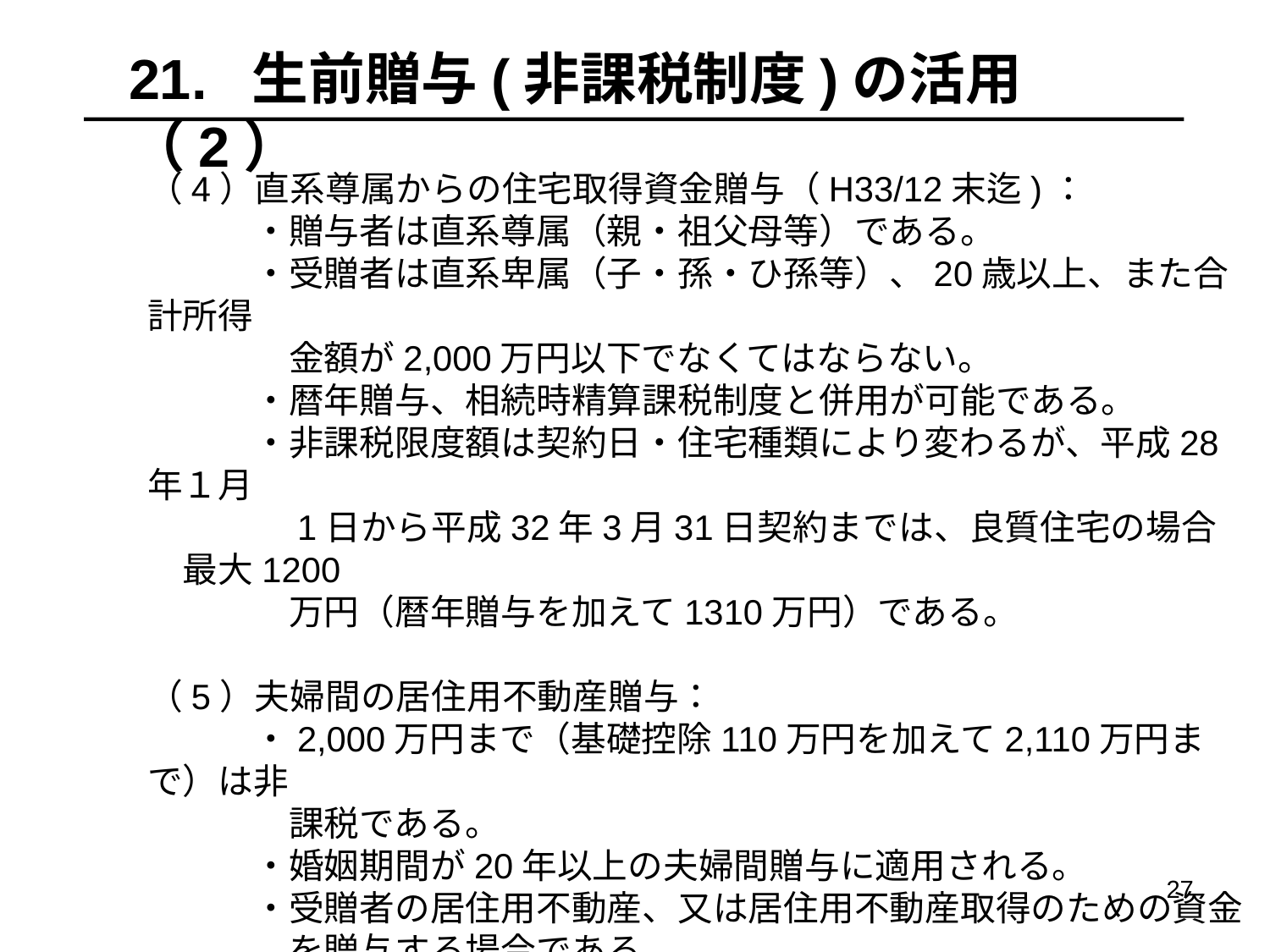

21.  生前贈与(非課税制度)の活用（2）

（4）直系尊属からの住宅取得資金贈与（H33/12末迄)：
　　　・贈与者は直系尊属（親・祖父母等）である。
　　　・受贈者は直系卑属（子・孫・ひ孫等）、20歳以上、また合計所得
　　　　金額が2,000万円以下でなくてはならない。
　　　・暦年贈与、相続時精算課税制度と併用が可能である。
　　　・非課税限度額は契約日・住宅種類により変わるが、平成28年１月
　　　　1日から平成32年3月31日契約までは、良質住宅の場合　最大1200
　　　　万円（暦年贈与を加えて1310万円）である。

（5）夫婦間の居住用不動産贈与：
　　　・2,000万円まで（基礎控除110万円を加えて2,110万円まで）は非
　　　　課税である。
　　　・婚姻期間が20年以上の夫婦間贈与に適用される。
　　　・受贈者の居住用不動産、又は居住用不動産取得のための資金
　　　　を贈与する場合である。

　　　　　　　　詳細は税理士または税務署にご相談下さい

27